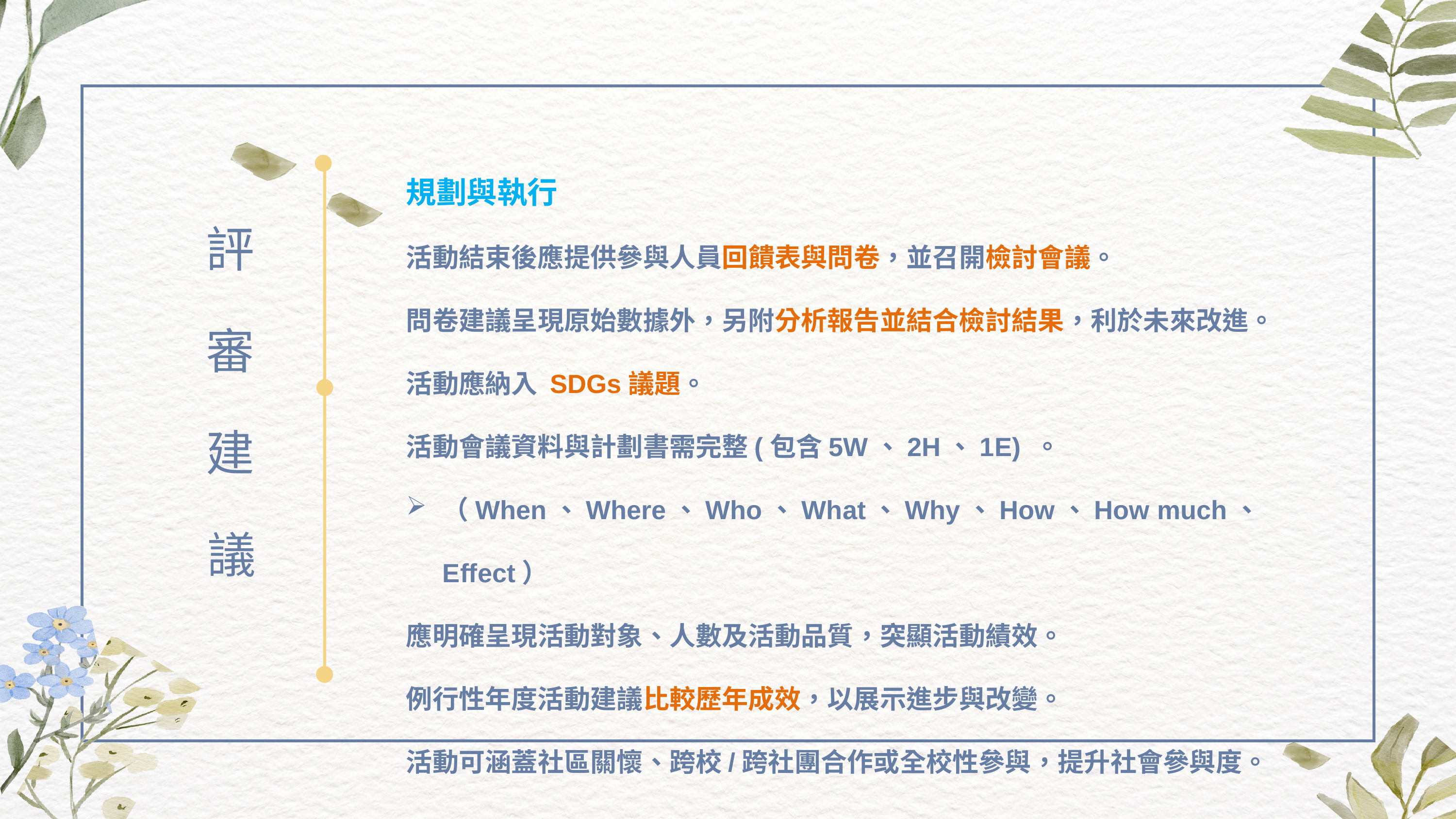

規劃與執行
活動結束後應提供參與人員回饋表與問卷，並召開檢討會議。
問卷建議呈現原始數據外，另附分析報告並結合檢討結果，利於未來改進。
活動應納入 SDGs議題。
活動會議資料與計劃書需完整(包含5W、2H、1E) 。
（When、Where、Who、What、Why、How、How much、Effect）
應明確呈現活動對象、人數及活動品質，突顯活動績效。
例行性年度活動建議比較歷年成效，以展示進步與改變。
活動可涵蓋社區關懷、跨校/跨社團合作或全校性參與，提升社會參與度。

評審建議